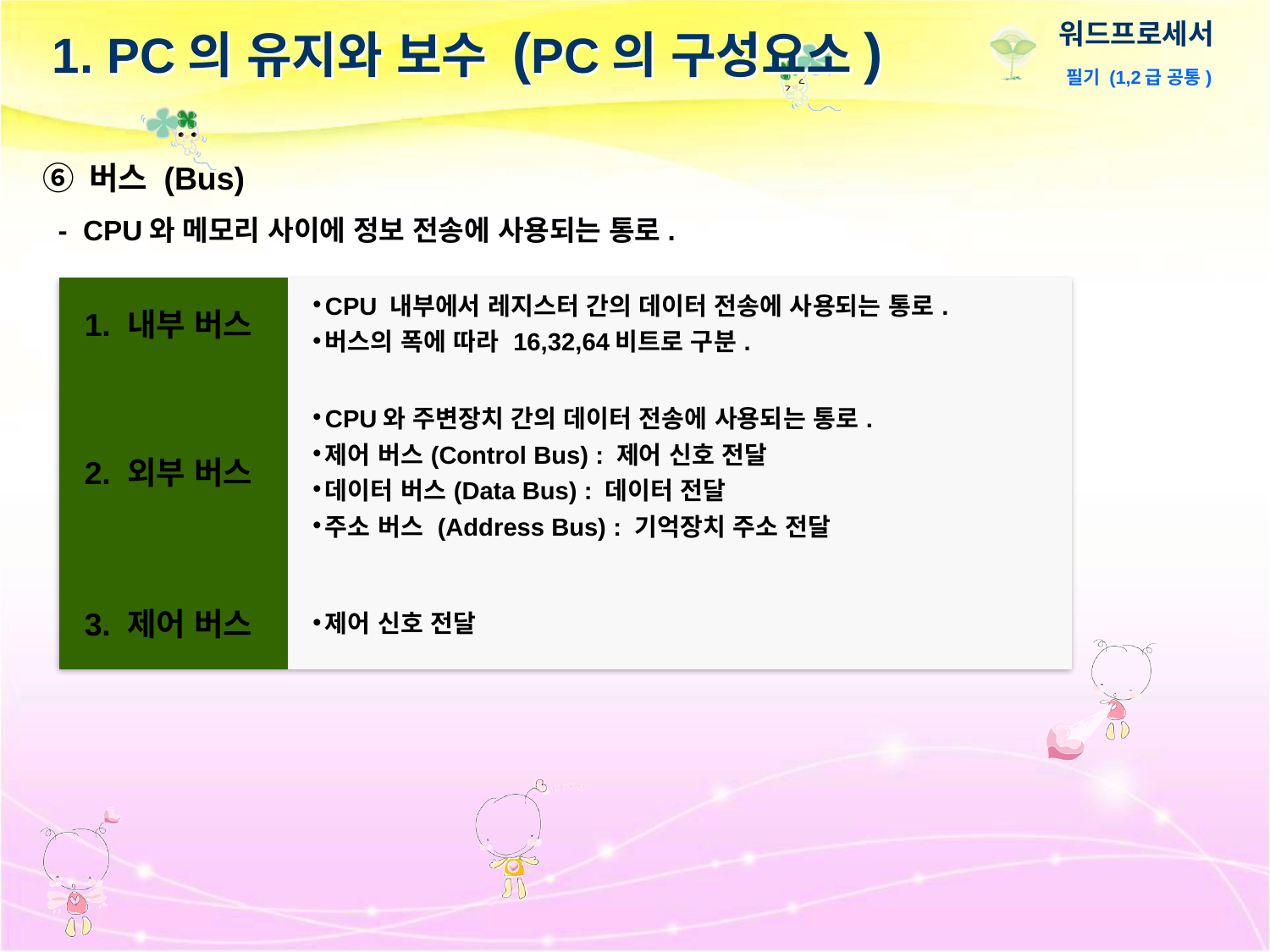

# 1. PC의 유지와 보수 (PC의 구성요소)
⑥ 버스 (Bus)
  -  CPU와 메모리 사이에 정보 전송에 사용되는 통로.

| 1. 내부 버스 | CPU 내부에서 레지스터 간의 데이터 전송에 사용되는 통로. 버스의 폭에 따라 16,32,64비트로 구분. |
| --- | --- |
| 2. 외부 버스 | CPU와 주변장치 간의 데이터 전송에 사용되는 통로. 제어 버스(Control Bus) : 제어 신호 전달 데이터 버스(Data Bus) : 데이터 전달 주소 버스 (Address Bus) : 기억장치 주소 전달 |
| 3. 제어 버스 | 제어 신호 전달 |